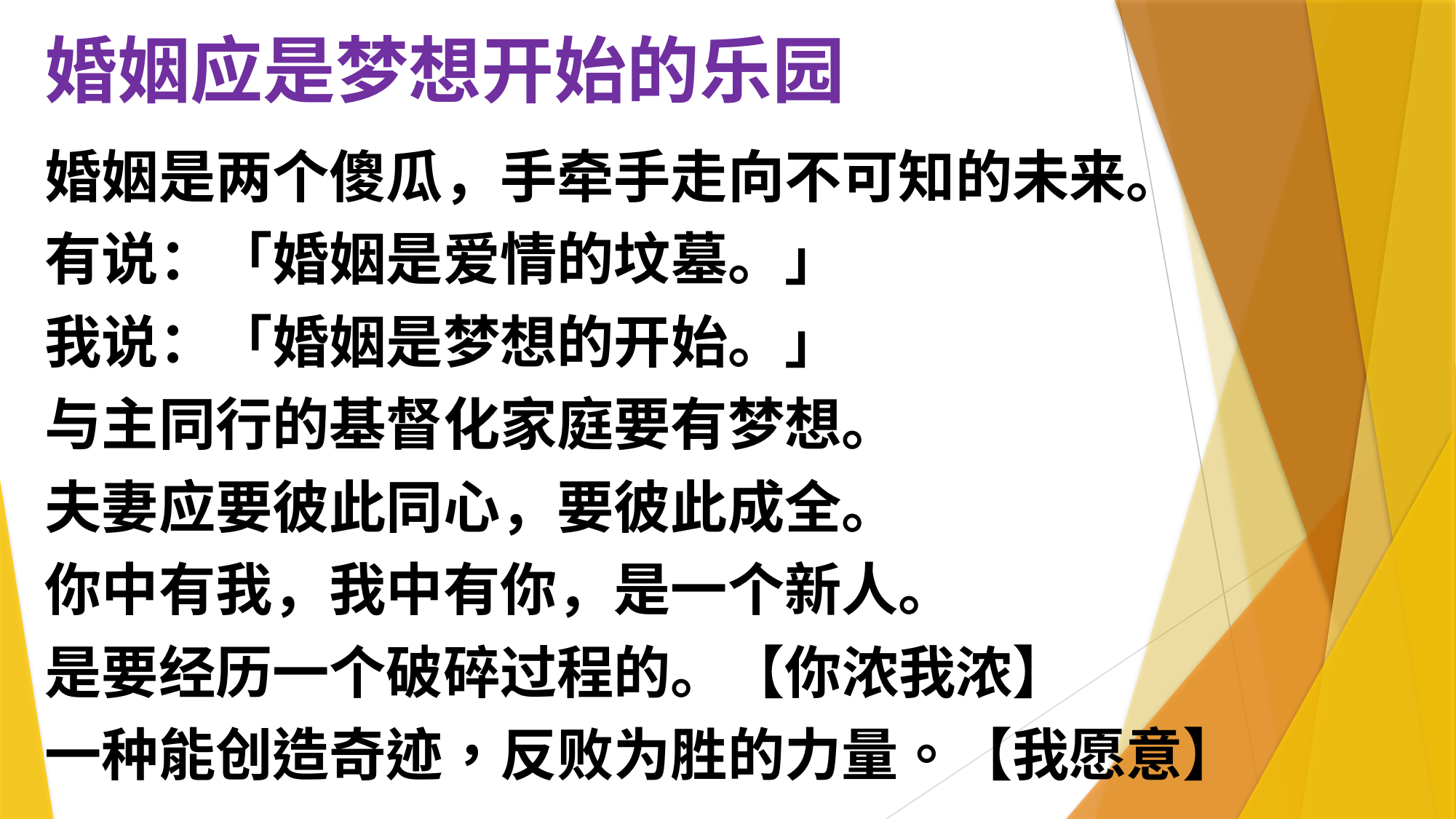

# 婚姻应是梦想开始的乐园
婚姻是两个傻瓜，手牵手走向不可知的未来。
有说：「婚姻是爱情的坟墓。」
我说：「婚姻是梦想的开始。」
与主同行的基督化家庭要有梦想。
夫妻应要彼此同心，要彼此成全。
你中有我，我中有你，是一个新人。
是要经历一个破碎过程的。【你浓我浓】
一种能创造奇迹，反败为胜的力量。【我愿意】